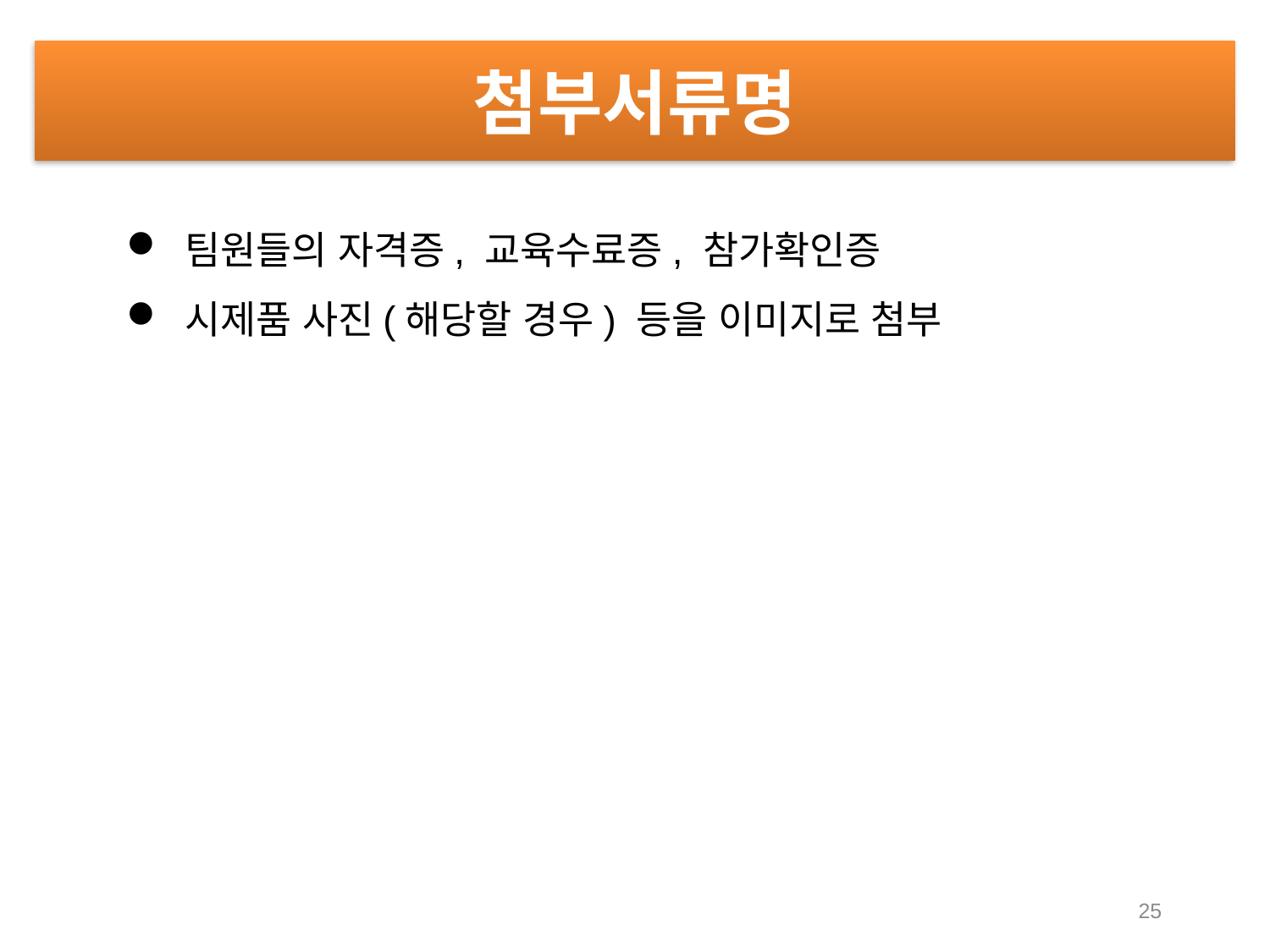

첨부서류명
 팀원들의 자격증, 교육수료증, 참가확인증
 시제품 사진(해당할 경우) 등을 이미지로 첨부
25